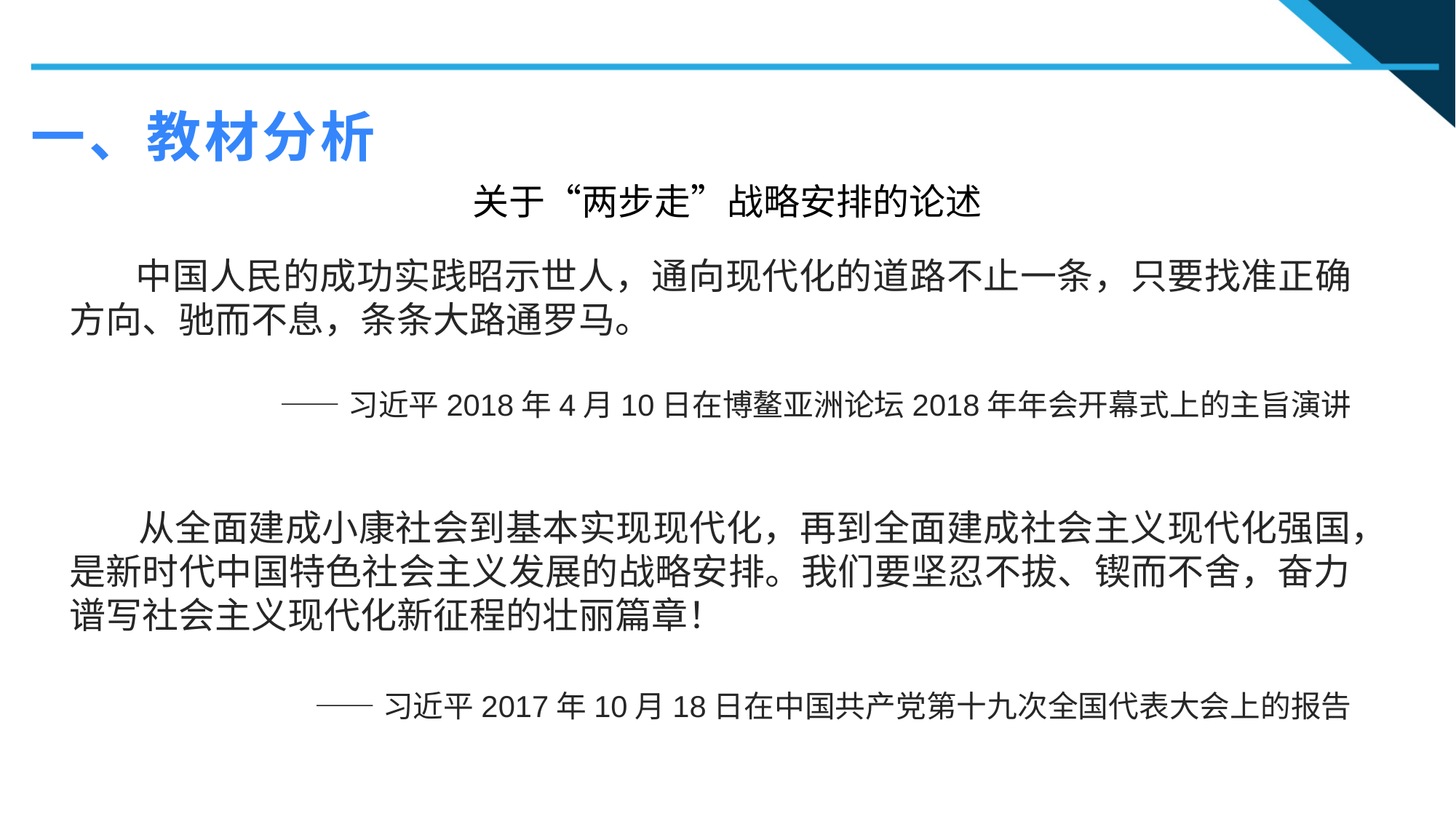

一、教材分析
关于“两步走”战略安排的论述
        中国人民的成功实践昭示世人，通向现代化的道路不止一条，只要找准正确方向、驰而不息，条条大路通罗马。
——习近平2018年4月10日在博鳌亚洲论坛2018年年会开幕式上的主旨演讲
       从全面建成小康社会到基本实现现代化，再到全面建成社会主义现代化强国，是新时代中国特色社会主义发展的战略安排。我们要坚忍不拔、锲而不舍，奋力谱写社会主义现代化新征程的壮丽篇章！
   ——习近平2017年10月18日在中国共产党第十九次全国代表大会上的报告